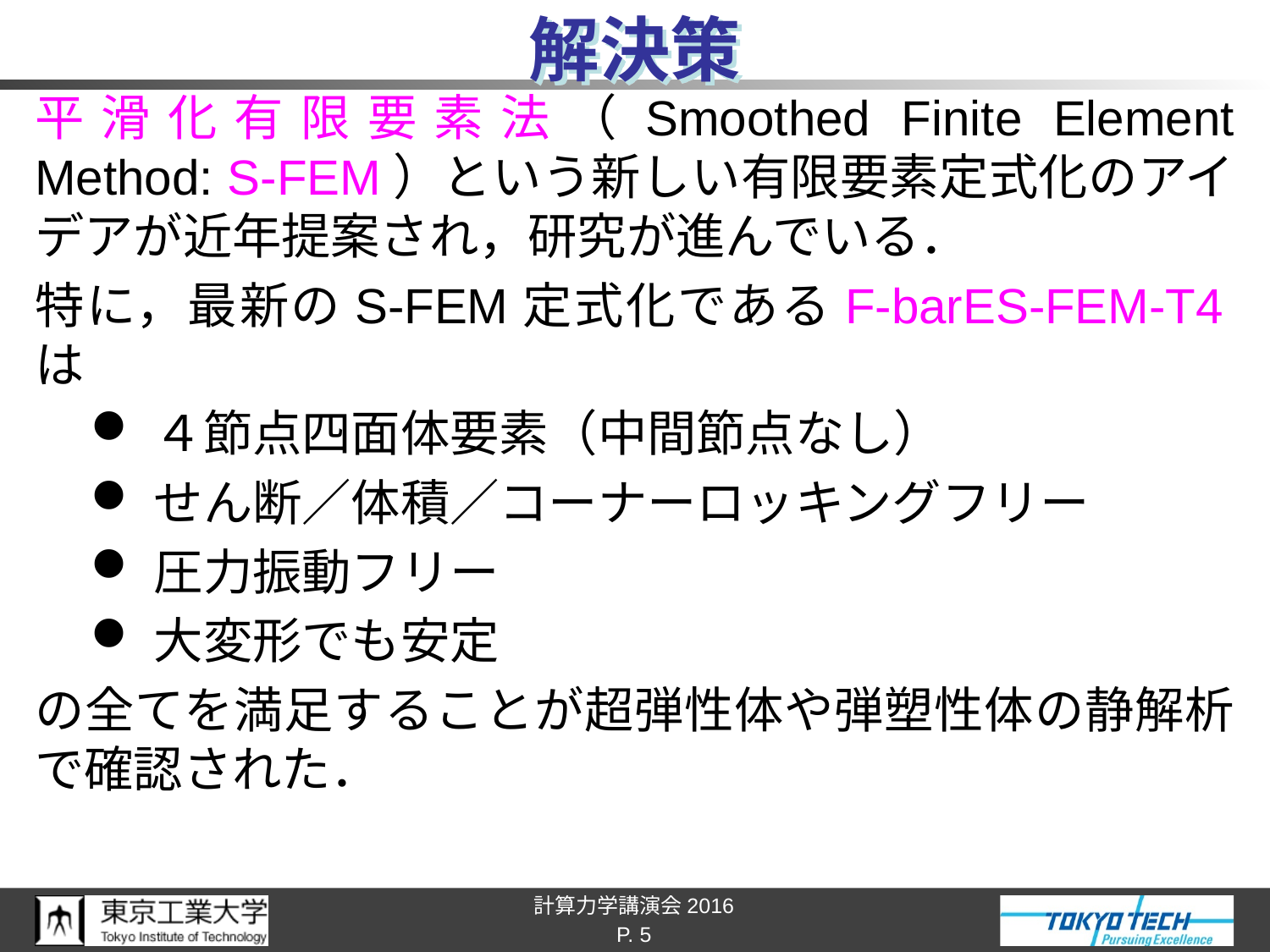

# 解決策
平滑化有限要素法（Smoothed Finite Element Method: S-FEM）という新しい有限要素定式化のアイデアが近年提案され，研究が進んでいる．
特に，最新のS-FEM定式化であるF-barES-FEM-T4は
４節点四面体要素（中間節点なし）
せん断／体積／コーナーロッキングフリー
圧力振動フリー
大変形でも安定
の全てを満足することが超弾性体や弾塑性体の静解析で確認された．

P. 5